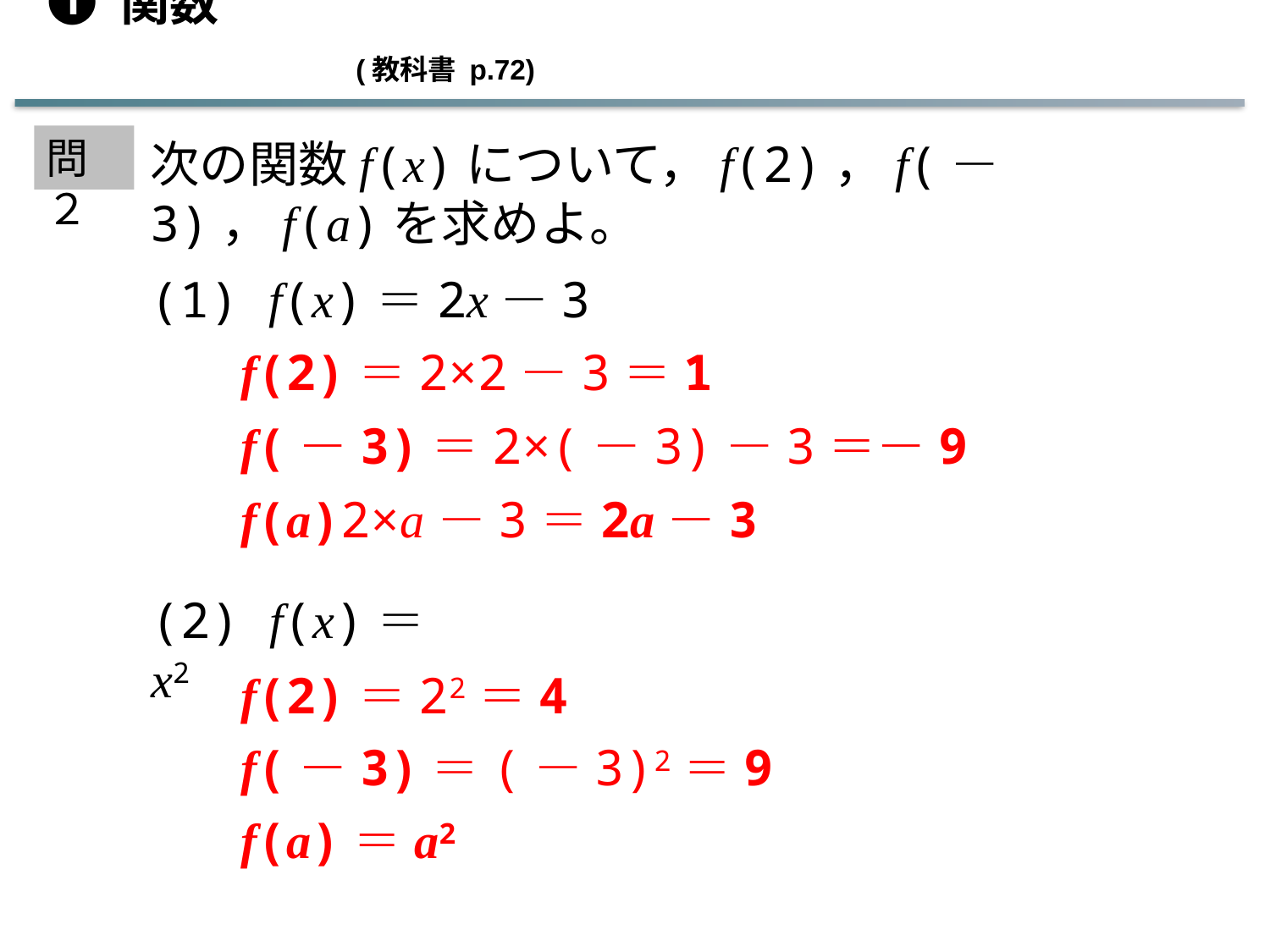

➊ 関数　　　　　　　　　　　　　　　　　　　　　　　　　(教科書 p.72)
問２

次の関数f(x)について，f(2)，f(－3)，f(a)を求めよ。
(1) f(x)＝2x－3
f(2)＝2×2－3＝1
f(－3)＝2×(－3)－3＝－9
f(a)2×a－3＝2a－3
(2) f(x)＝x2
f(2)＝22＝4
f(－3)＝(－3)2＝9
f(a)＝a2